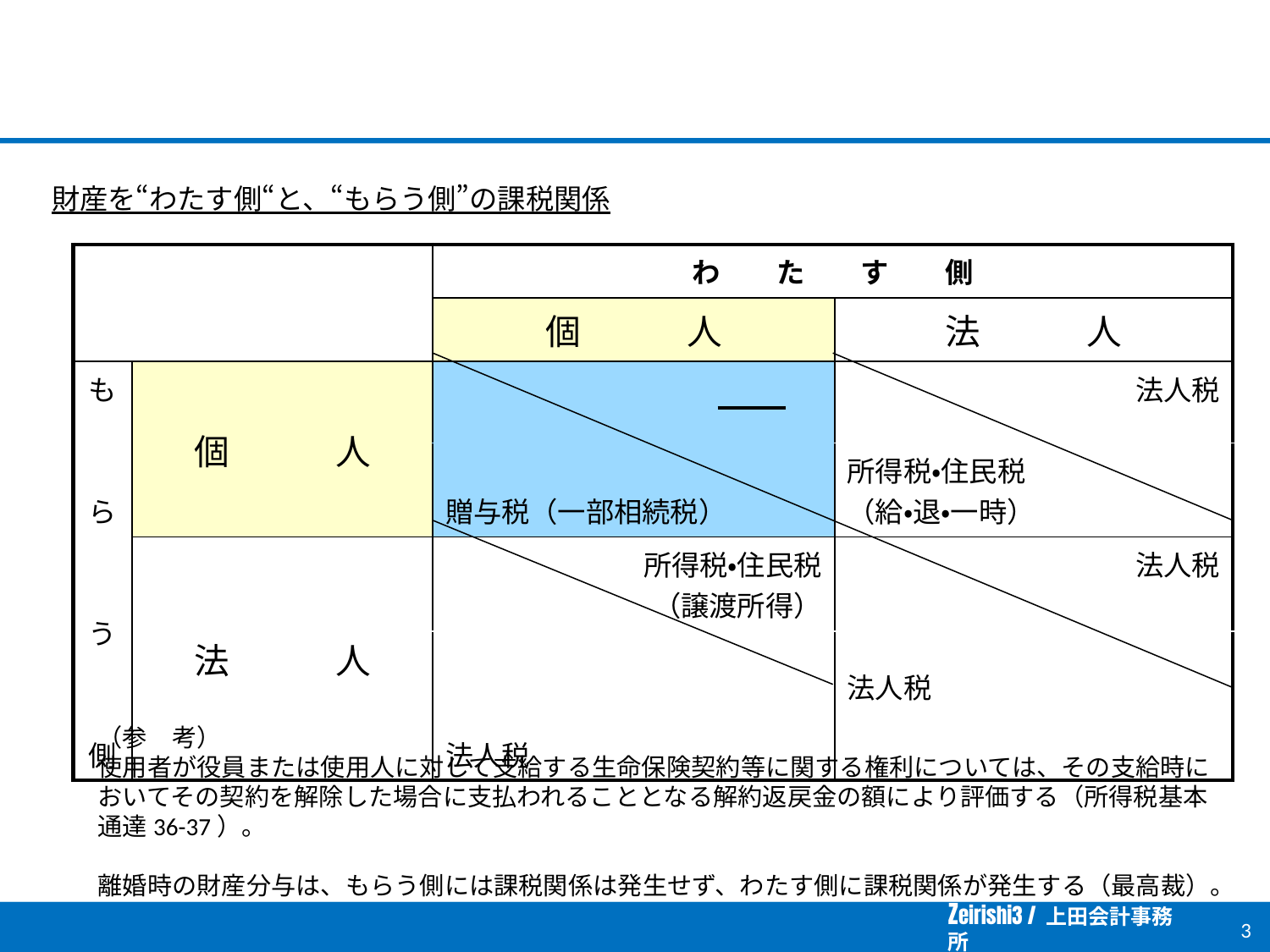

財産を“わたす側“と、“もらう側”の課税関係
|  |  | わ　　た　　す　　側 |  |
| --- | --- | --- | --- |
|  |  | 個　　　人 | 法　　　人 |
| も　　ら　　う　　側 | 個　　　人 |  | 法人税 |
|  |  | 贈与税（一部相続税） | 所得税・住民税 （給・退・一時） |
|  | 法　　　人 | 所得税・住民税 （譲渡所得） | 法人税 |
|  |  | 法人税 | 法人税 |
（参　考）
使用者が役員または使用人に対して支給する生命保険契約等に関する権利については、その支給時においてその契約を解除した場合に支払われることとなる解約返戻金の額により評価する（所得税基本通達36-37）。

離婚時の財産分与は、もらう側には課税関係は発生せず、わたす側に課税関係が発生する（最高裁）。